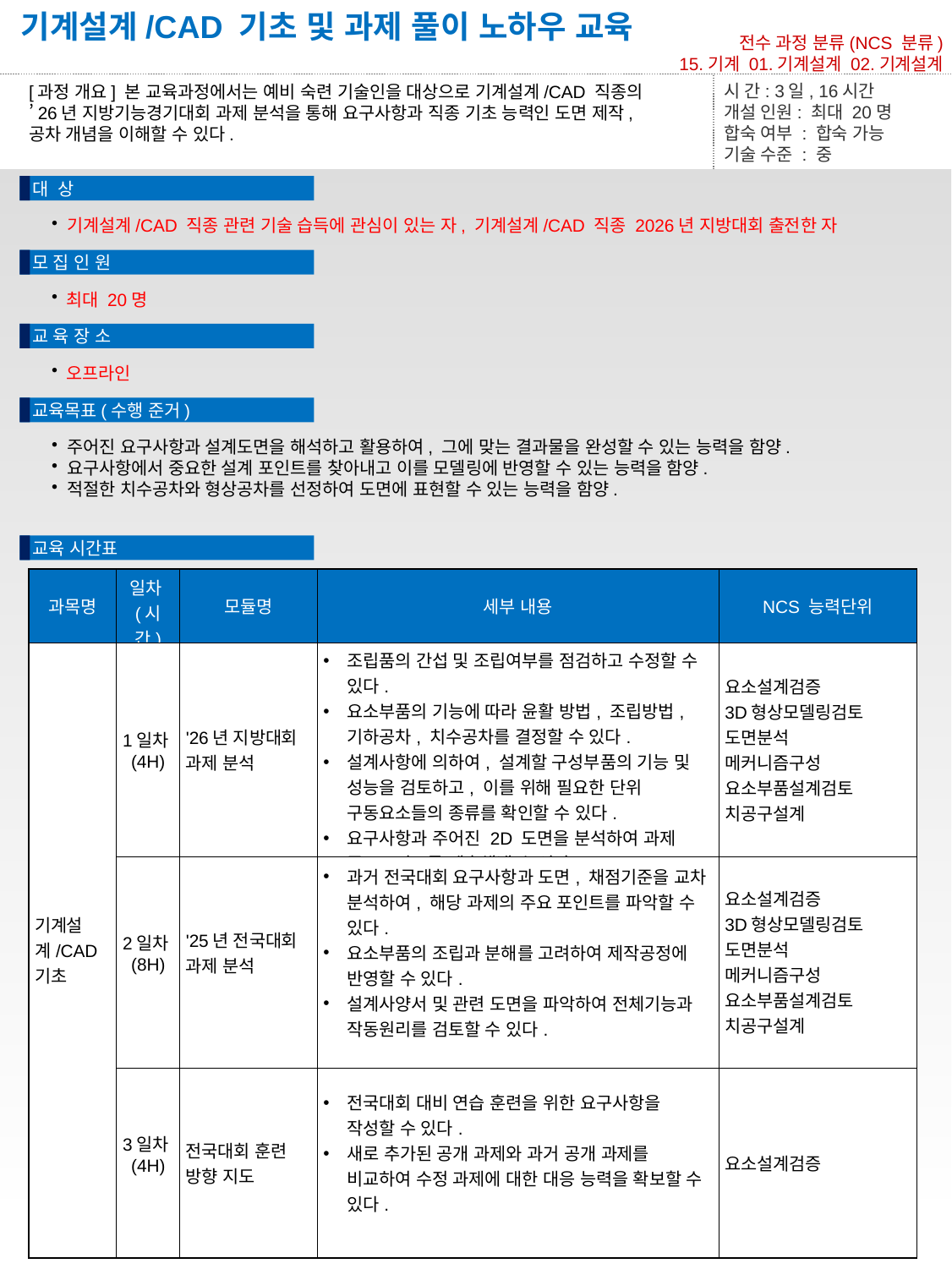

기계설계/CAD 기초 및 과제 풀이 노하우 교육
전수 과정 분류(NCS 분류)
15.기계 01.기계설계 02.기계설계
[과정 개요] 본 교육과정에서는 예비 숙련 기술인을 대상으로 기계설계/CAD 직종의
’26년 지방기능경기대회 과제 분석을 통해 요구사항과 직종 기초 능력인 도면 제작,
공차 개념을 이해할 수 있다.
시 간: 3일, 16시간
개설 인원: 최대 20명
합숙 여부 : 합숙 가능
기술 수준 : 중

대  상

 기계설계/CAD 직종 관련 기술 습득에 관심이 있는 자, 기계설계/CAD 직종 2026년 지방대회 출전한 자
모 집 인 원

 최대 20명
교 육 장 소

 오프라인
교육목표(수행 준거)

 주어진 요구사항과 설계도면을 해석하고 활용하여, 그에 맞는 결과물을 완성할 수 있는 능력을 함양.
 요구사항에서 중요한 설계 포인트를 찾아내고 이를 모델링에 반영할 수 있는 능력을 함양.
 적절한 치수공차와 형상공차를 선정하여 도면에 표현할 수 있는 능력을 함양.
교육 시간표

| 과목명 | 일차(시간) | 모듈명 | 세부 내용 | NCS 능력단위 |
| --- | --- | --- | --- | --- |
| 기계설계/CAD 기초 | 1일차(4H) | '26년 지방대회 과제 분석 | 조립품의 간섭 및 조립여부를 점검하고 수정할 수 있다. 요소부품의 기능에 따라 윤활 방법, 조립방법, 기하공차, 치수공차를 결정할 수 있다. 설계사항에 의하여, 설계할 구성부품의 기능 및 성능을 검토하고, 이를 위해 필요한 단위 구동요소들의 종류를 확인할 수 있다. 요구사항과 주어진 2D 도면을 분석하여 과제 중요포인트를 예측해낼 수 있다. | 요소설계검증 3D형상모델링검토 도면분석 메커니즘구성 요소부품설계검토 치공구설계 |
|  | 2일차(8H) | '25년 전국대회 과제 분석 | 과거 전국대회 요구사항과 도면, 채점기준을 교차 분석하여, 해당 과제의 주요 포인트를 파악할 수 있다. 요소부품의 조립과 분해를 고려하여 제작공정에 반영할 수 있다. 설계사양서 및 관련 도면을 파악하여 전체기능과 작동원리를 검토할 수 있다. | 요소설계검증 3D형상모델링검토 도면분석 메커니즘구성 요소부품설계검토 치공구설계 |
|  | 3일차(4H) | 전국대회 훈련 방향 지도 | 전국대회 대비 연습 훈련을 위한 요구사항을 작성할 수 있다. 새로 추가된 공개 과제와 과거 공개 과제를 비교하여 수정 과제에 대한 대응 능력을 확보할 수 있다. | 요소설계검증 |